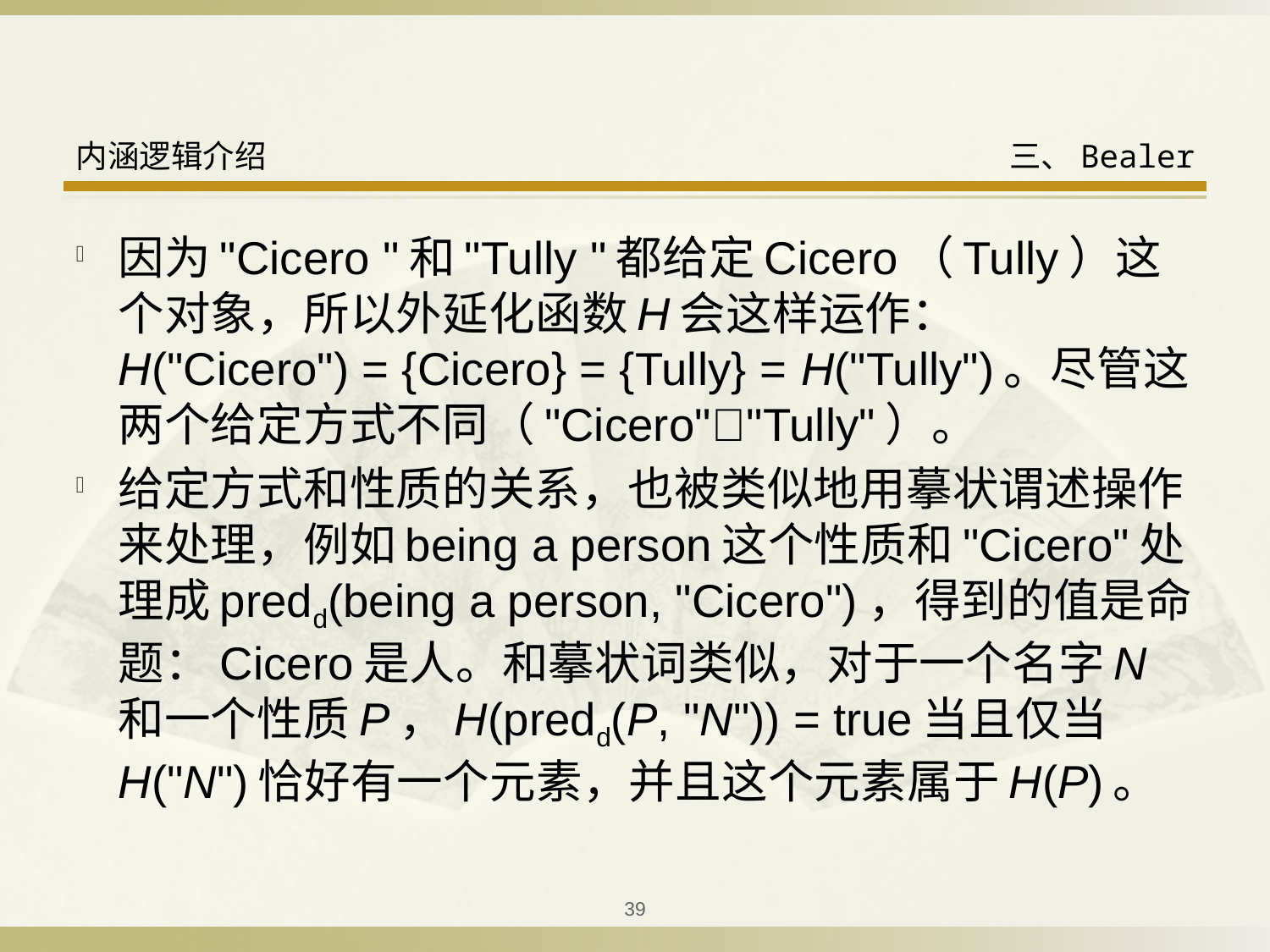

因为"Cicero "和"Tully "都给定Cicero（Tully）这个对象，所以外延化函数H会这样运作：H("Cicero") = {Cicero} = {Tully} = H("Tully")。尽管这两个给定方式不同（"Cicero"≠"Tully"）。
给定方式和性质的关系，也被类似地用摹状谓述操作来处理，例如being a person这个性质和"Cicero"处理成predd(being a person, "Cicero")，得到的值是命题：Cicero是人。和摹状词类似，对于一个名字N和一个性质P，H(predd(P, "N")) = true当且仅当H("N")恰好有一个元素，并且这个元素属于H(P)。

39